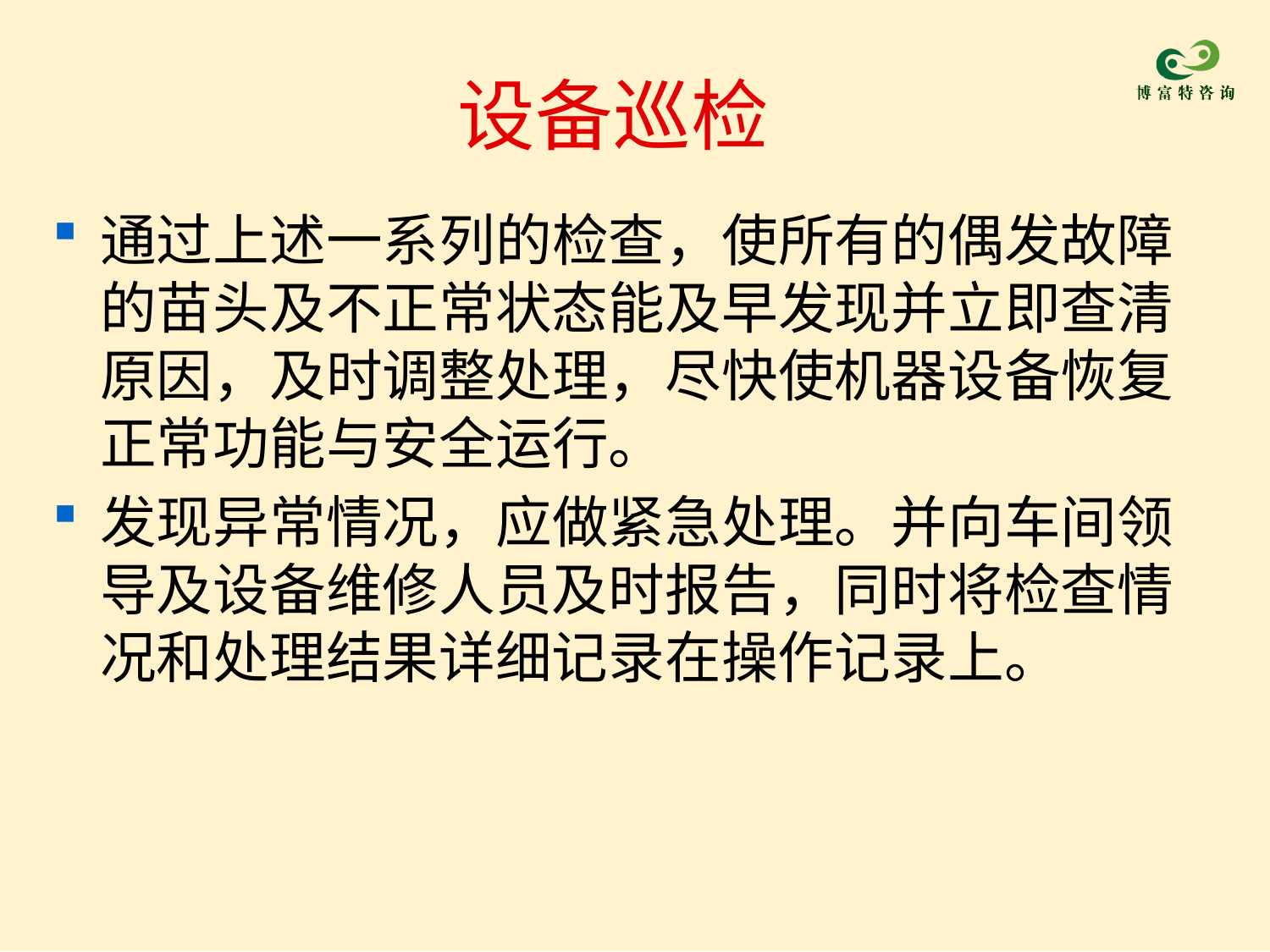

# 设备巡检
通过上述一系列的检查，使所有的偶发故障的苗头及不正常状态能及早发现并立即查清原因，及时调整处理，尽快使机器设备恢复正常功能与安全运行。
发现异常情况，应做紧急处理。并向车间领导及设备维修人员及时报告，同时将检查情况和处理结果详细记录在操作记录上。
22